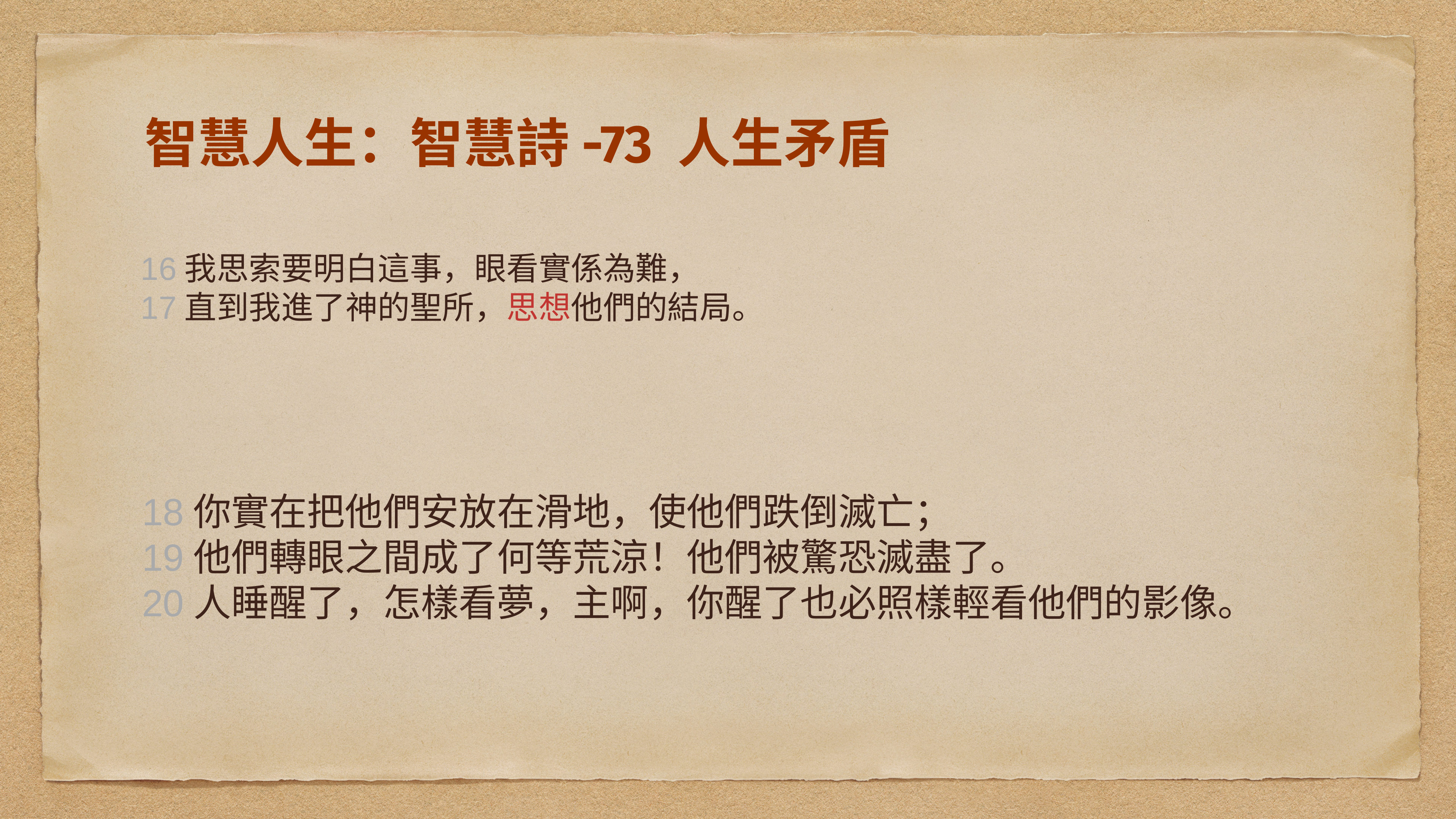

# 智慧人生：智慧詩-73 人生矛盾
16我思索要明白這事，眼看實係為難，
17直到我進了神的聖所，思想他們的結局。
18你實在把他們安放在滑地，使他們跌倒滅亡；
19他們轉眼之間成了何等荒涼！他們被驚恐滅盡了。
20人睡醒了，怎樣看夢，主啊，你醒了也必照樣輕看他們的影像。